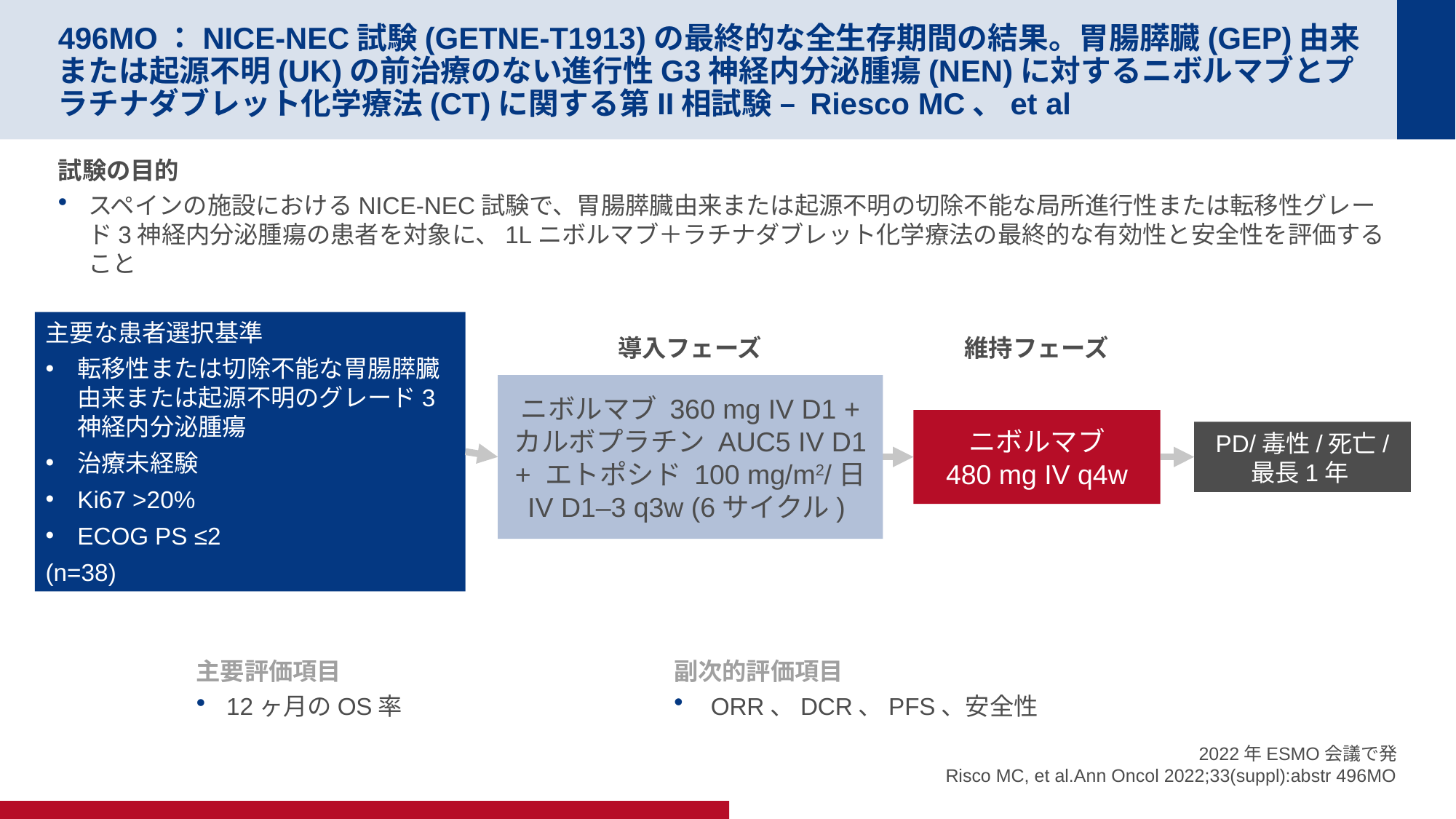

# 496MO：NICE-NEC試験(GETNE-T1913)の最終的な全生存期間の結果。胃腸膵臓(GEP)由来または起源不明(UK)の前治療のない進行性G3神経内分泌腫瘍(NEN)に対するニボルマブとプラチナダブレット化学療法(CT)に関する第II相試験 – Riesco MC、et al
試験の目的
スペインの施設におけるNICE-NEC試験で、胃腸膵臓由来または起源不明の切除不能な局所進行性または転移性グレード3神経内分泌腫瘍の患者を対象に、1Lニボルマブ＋ラチナダブレット化学療法の最終的な有効性と安全性を評価すること
主要な患者選択基準
転移性または切除不能な胃腸膵臓由来または起源不明のグレード3神経内分泌腫瘍
治療未経験
Ki67 >20%
ECOG PS ≤2
(n=38)
導入フェーズ
維持フェーズ
ニボルマブ 360 mg IV D1 + カルボプラチン AUC5 IV D1 + エトポシド 100 mg/m2/日 IV D1–3 q3w (6サイクル)
ニボルマブ
480 mg IV q4w
PD/毒性/死亡/
最長1年
主要評価項目
12ヶ月のOS率

副次的評価項目
 ORR、DCR、PFS、安全性
2022年ESMO会議で発
Risco MC, et al.Ann Oncol 2022;33(suppl):abstr 496MO